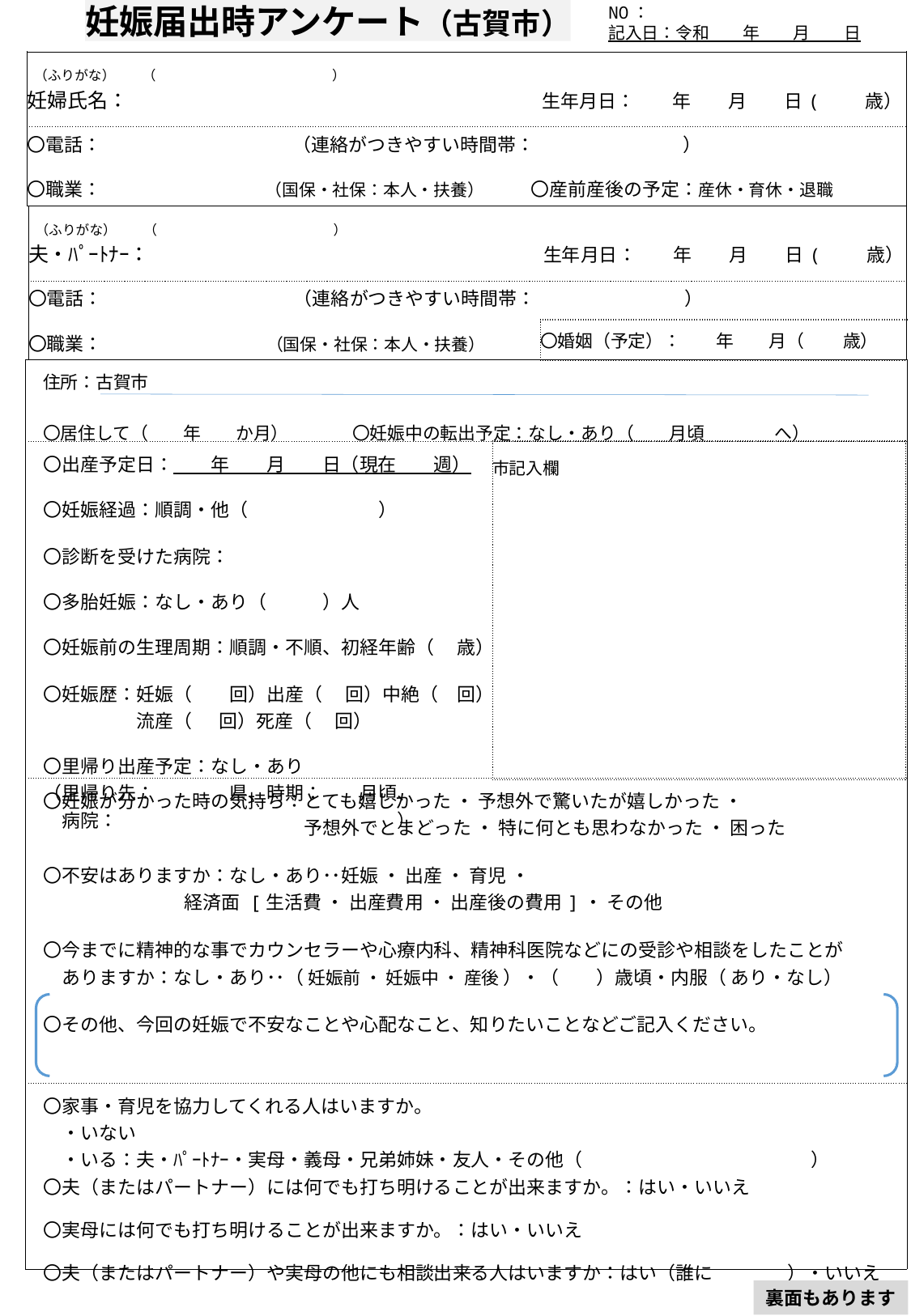

妊娠届出時アンケート（古賀市）
NO：
記入日：令和　　年　　月　　日
| （ふりがな）　　（　　　　　　　　　　　　　） 妊婦氏名：　　　　　　　　　　　　　 　　　　　　　 生年月日：　　年　　月　　日( 　歳） |
| --- |
| 〇電話：　　　　　　　　 （連絡がつきやすい時間帯：　　　　　　　　） 〇職業：　　　　　　　 （国保・社保：本人・扶養）　 〇産前産後の予定：産休・育休・退職 |
| （ふりがな）　　（　　　　　　　　　　　　　） 夫・ﾊﾟｰﾄﾅｰ：　　　　　　　　　　　　　 　　　　　　 生年月日：　　年　　月　　日( 　歳） |
| --- |
| 〇電話：　　　　　　　　 （連絡がつきやすい時間帯：　　　　　　　　） 〇職業：　　　　　　　 （国保・社保：本人・扶養） |
| 〇婚姻（予定）：　　年　　月（　 　歳） |
| --- |
| 住所：古賀市 　　　　　　　　　　　　　　　　　　 〇居住して（　　年　　か月）　 〇妊娠中の転出予定：なし・あり（　　月頃　　　　へ） |
| --- |
| 〇出産予定日：　　年　　月　　日（現在　　週）　 〇妊娠経過：順調・他（　　　　　　　） 　　　 〇診断を受けた病院： 〇多胎妊娠：なし・あり（　　　）人　 〇妊娠前の生理周期：順調・不順、初経年齢（　 歳） 　 〇妊娠歴：妊娠（　　回）出産（ 　回）中絶（　回） 　　　　　流産（ 　 回）死産（　 回） 〇里帰り出産予定：なし・あり （里帰り先：　　　　県、時期：　　月頃、 　病院：　　　　　　　　　　　　　　　） |
| 〇妊娠が分かった時の気持ち：とても嬉しかった ・ 予想外で驚いたが嬉しかった ・ 　　　　　　　　　　　　　　予想外でとまどった ・ 特に何とも思わなかった ・ 困った 〇不安はありますか：なし・あり･･妊娠 ・ 出産 ・ 育児 ・ 経済面 [生活費 ・ 出産費用 ・ 出産後の費用]・ その他 〇今までに精神的な事でカウンセラーや心療内科、精神科医院などにの受診や相談をしたことが 　ありますか：なし・あり･･（ 妊娠前 ・ 妊娠中 ・ 産後 ）・（　　）歳頃・内服（ あり・なし） 〇その他、今回の妊娠で不安なことや心配なこと、知りたいことなどご記入ください。 |
| 〇家事・育児を協力してくれる人はいますか。 　・いない 　・いる：夫・ﾊﾟｰﾄﾅｰ・実母・義母・兄弟姉妹・友人・その他（　　　 　　　　　　　　　） 〇夫（またはパートナー）には何でも打ち明けることが出来ますか。：はい・いいえ 〇実母には何でも打ち明けることが出来ますか。：はい・いいえ 〇夫（またはパートナー）や実母の他にも相談出来る人はいますか：はい（誰に　　　　）・いいえ |
| 市記入欄 |
| --- |

裏面もあります